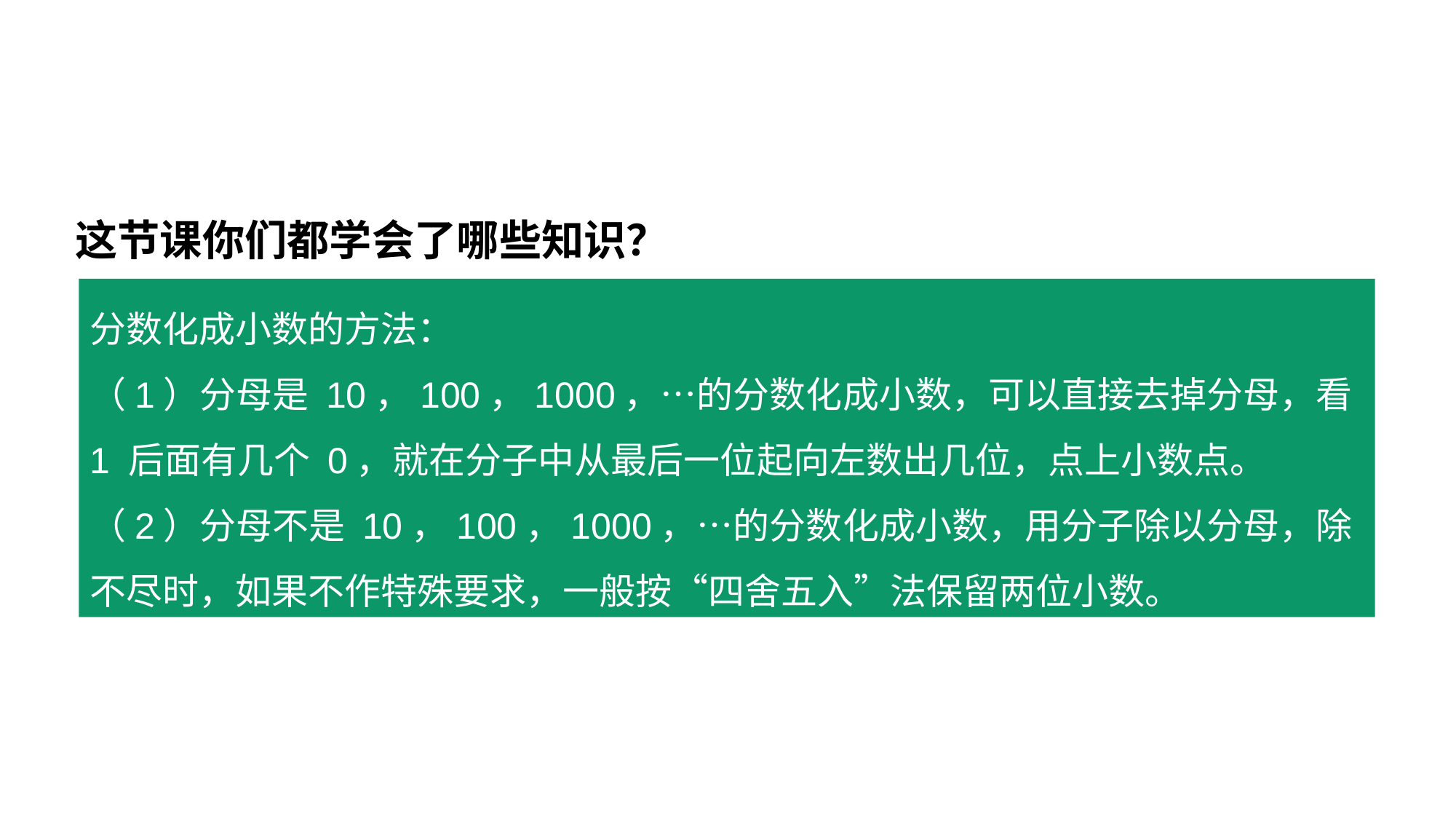

这节课你们都学会了哪些知识？
分数化成小数的方法：
（1）分母是 10，100，1000，…的分数化成小数，可以直接去掉分母，看 1 后面有几个 0，就在分子中从最后一位起向左数出几位，点上小数点。
（2）分母不是 10，100，1000，…的分数化成小数，用分子除以分母，除不尽时，如果不作特殊要求，一般按“四舍五入”法保留两位小数。